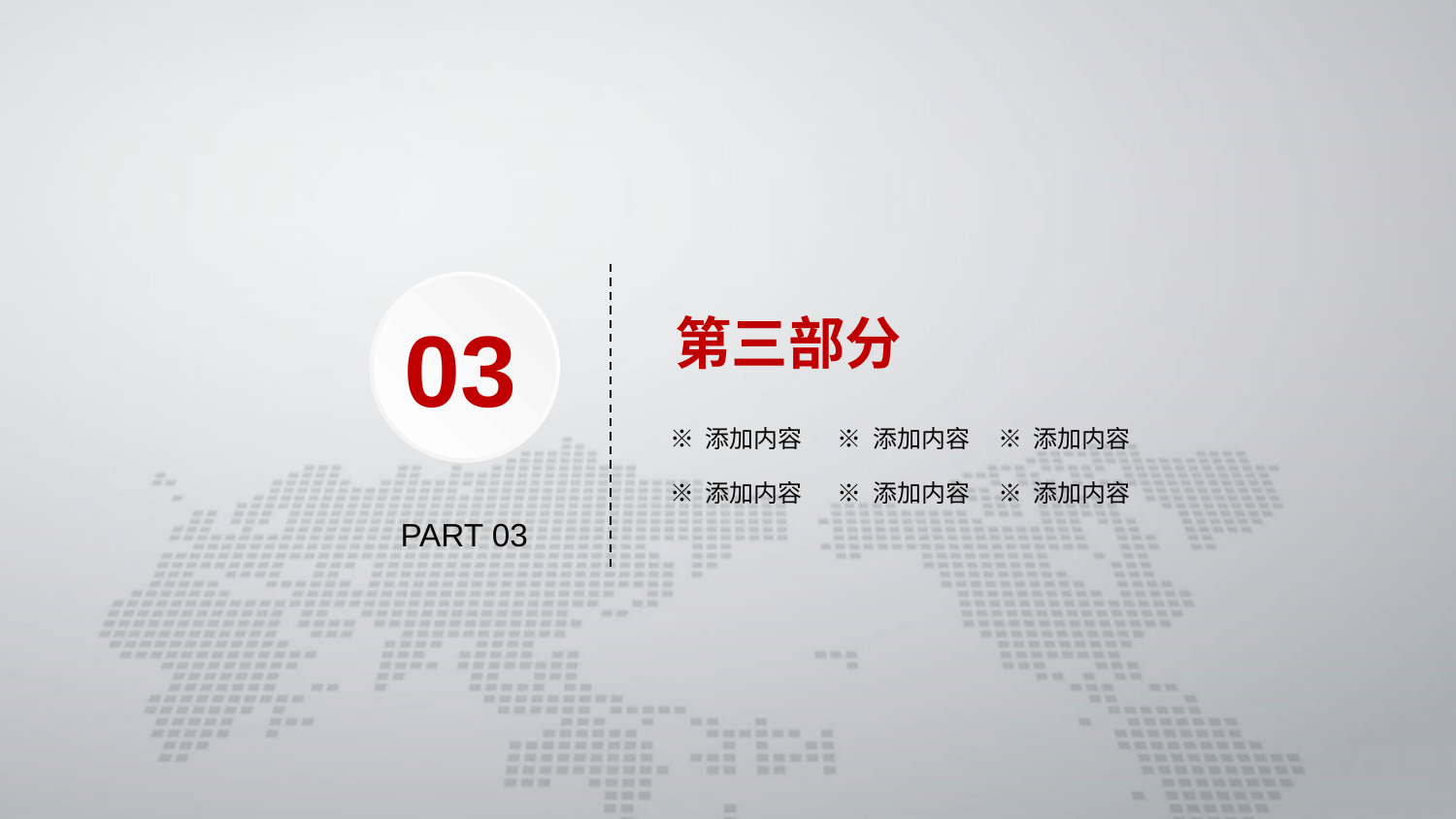

第三部分
03
※ 添加内容
※ 添加内容
※ 添加内容
※ 添加内容
※ 添加内容
※ 添加内容
PART 03